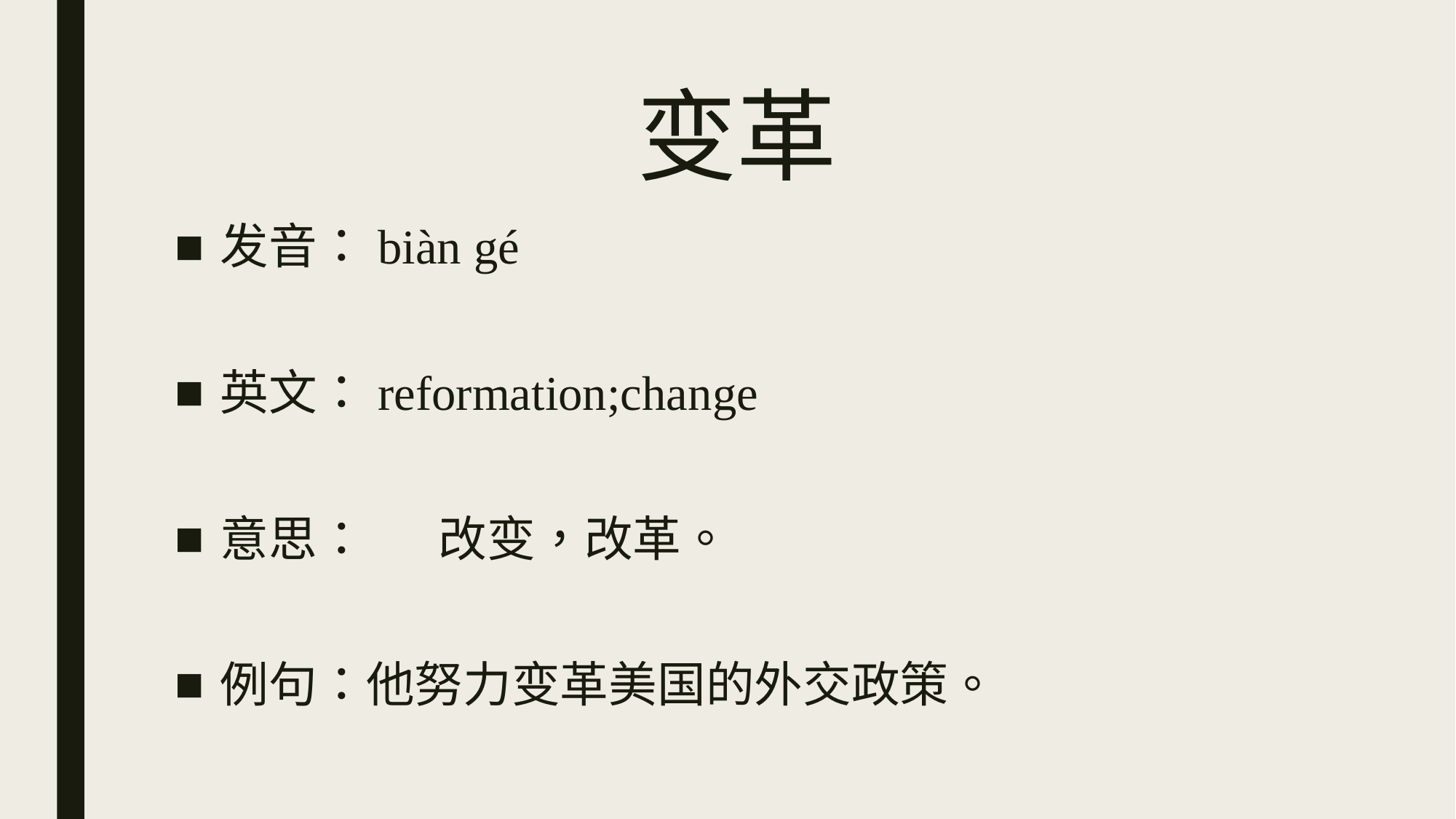

# 变革
发音：biàn gé

英文：reformation;change

意思：	改变，改革。

例句：他努力变革美国的外交政策。